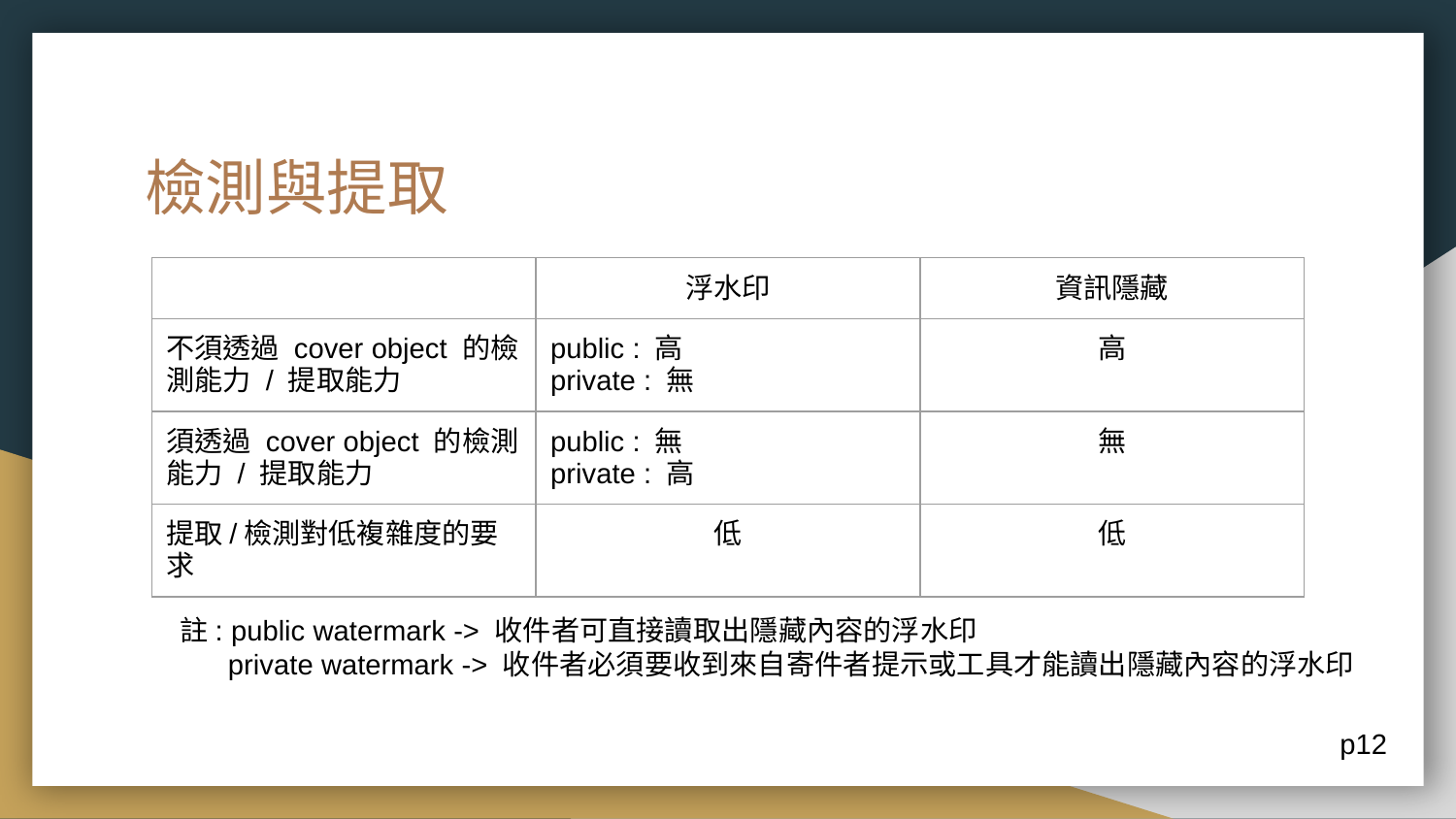

# 檢測與提取
|  | 浮水印 | 資訊隱藏 |
| --- | --- | --- |
| 不須透過 cover object 的檢測能力 / 提取能力 | public : 高 private : 無 | 高 |
| 須透過 cover object 的檢測能力 / 提取能力 | public : 無 private : 高 | 無 |
| 提取/檢測對低複雜度的要求 | 低 | 低 |
註: public watermark -> 收件者可直接讀取出隱藏內容的浮水印
      private watermark -> 收件者必須要收到來自寄件者提示或工具才能讀出隱藏內容的浮水印
p12